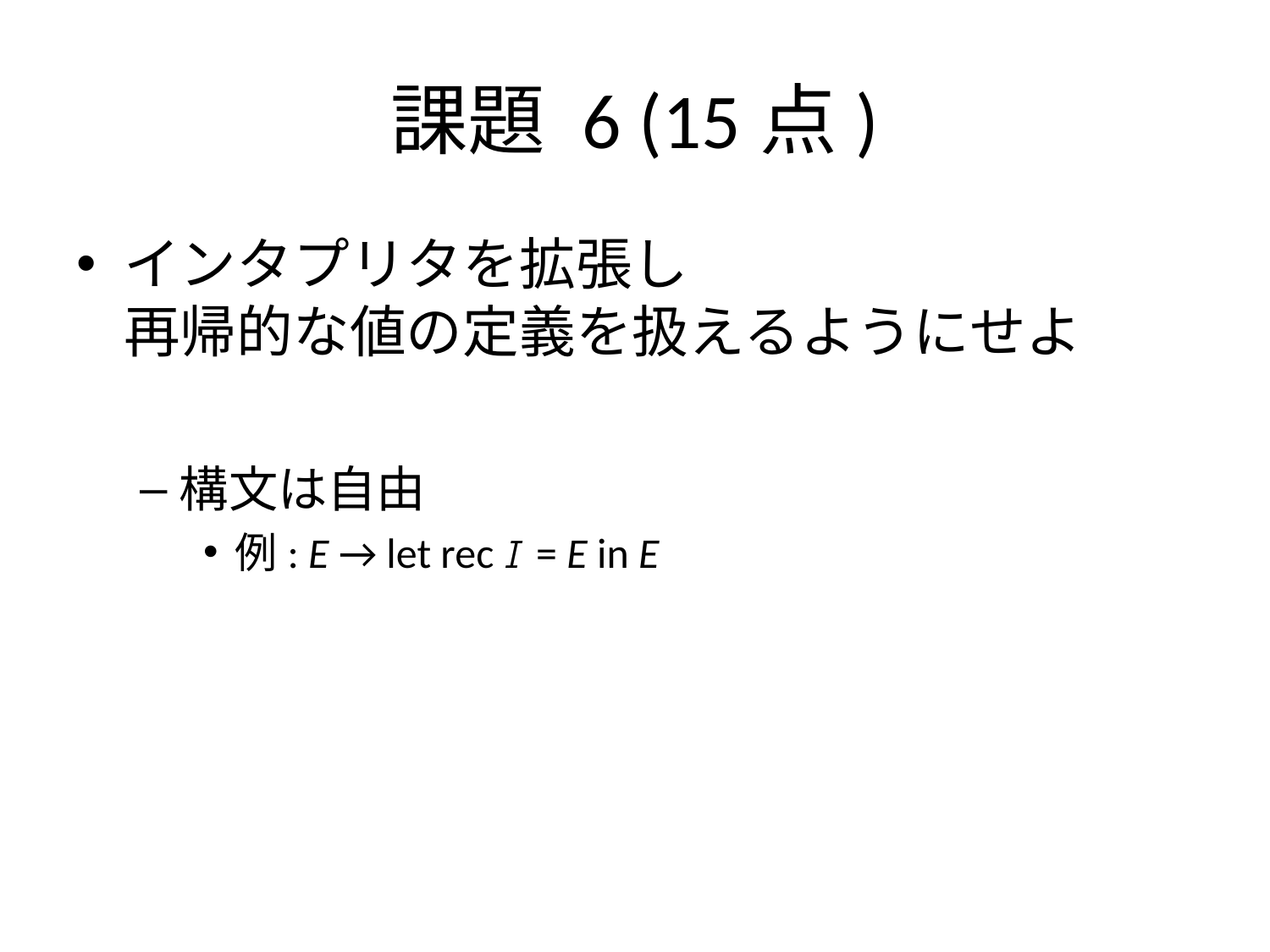

# 課題 6 (15点)
インタプリタを拡張し
再帰的な値の定義を扱えるようにせよ

構文は自由
例: E → let rec I = E in E